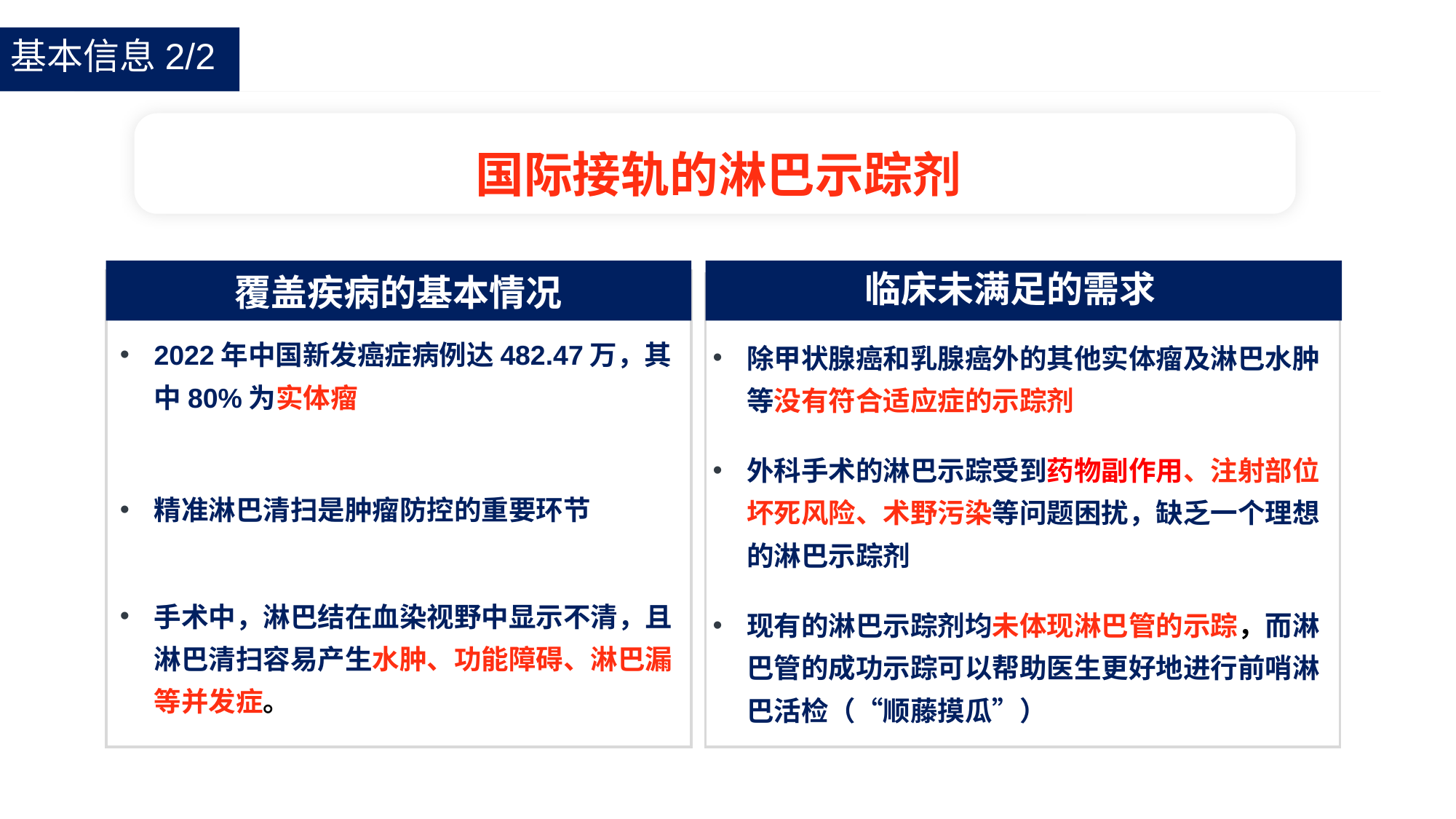

基本信息2/2
国际接轨的淋巴示踪剂

临床未满足的需求
覆盖疾病的基本情况

2022年中国新发癌症病例达482.47万，其中80%为实体瘤
精准淋巴清扫是肿瘤防控的重要环节
手术中，淋巴结在血染视野中显示不清，且淋巴清扫容易产生水肿、功能障碍、淋巴漏等并发症。

除甲状腺癌和乳腺癌外的其他实体瘤及淋巴水肿等没有符合适应症的示踪剂
外科手术的淋巴示踪受到药物副作用、注射部位坏死风险、术野污染等问题困扰，缺乏一个理想的淋巴示踪剂
现有的淋巴示踪剂均未体现淋巴管的示踪，而淋巴管的成功示踪可以帮助医生更好地进行前哨淋巴活检（“顺藤摸瓜”）